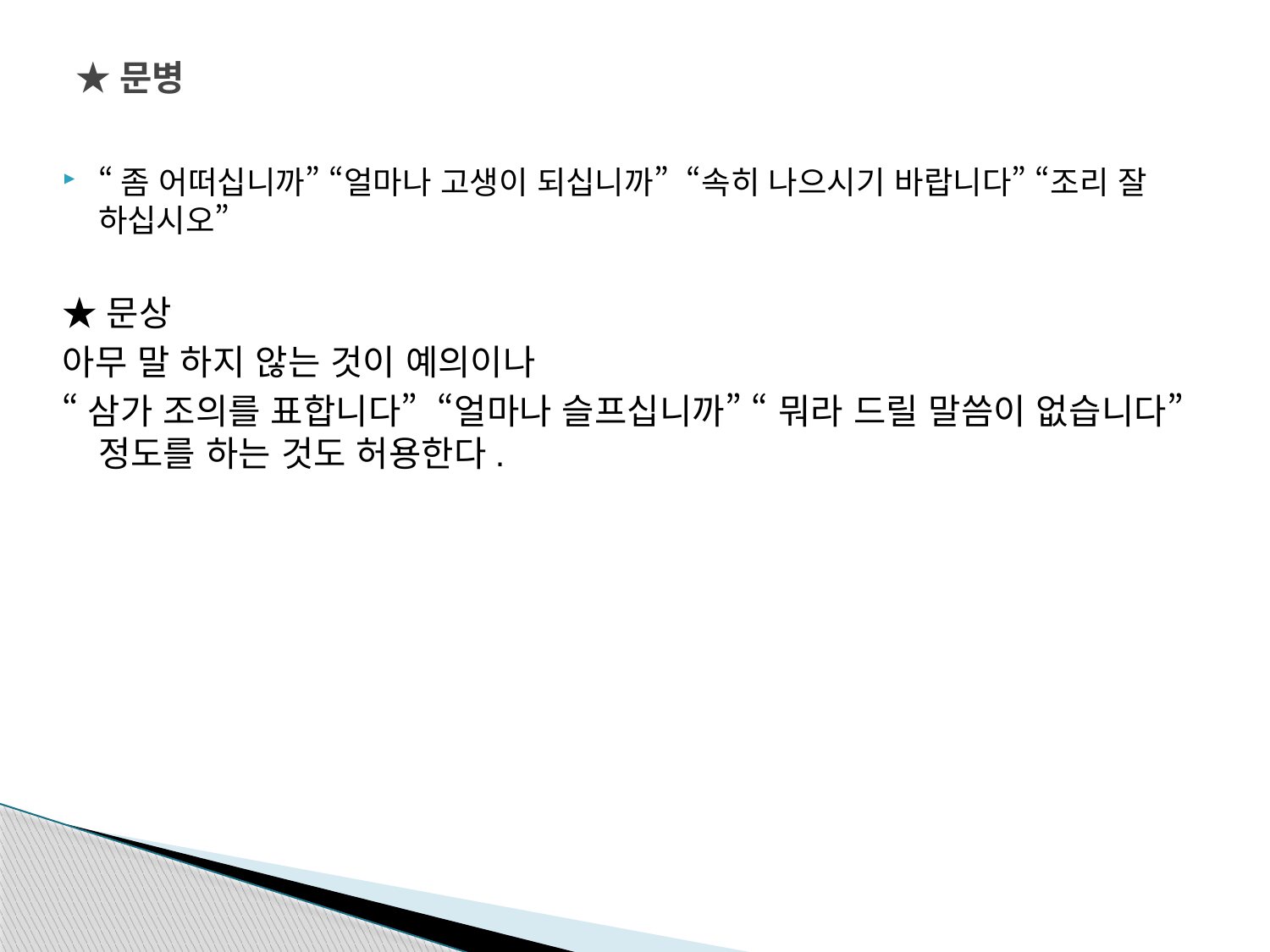

# ★문병
“좀 어떠십니까” “얼마나 고생이 되십니까”  “속히 나으시기 바랍니다” “조리 잘 하십시오”

★문상
아무 말 하지 않는 것이 예의이나
“삼가 조의를 표합니다”  “얼마나 슬프십니까” “ 뭐라 드릴 말씀이 없습니다” 정도를 하는 것도 허용한다.